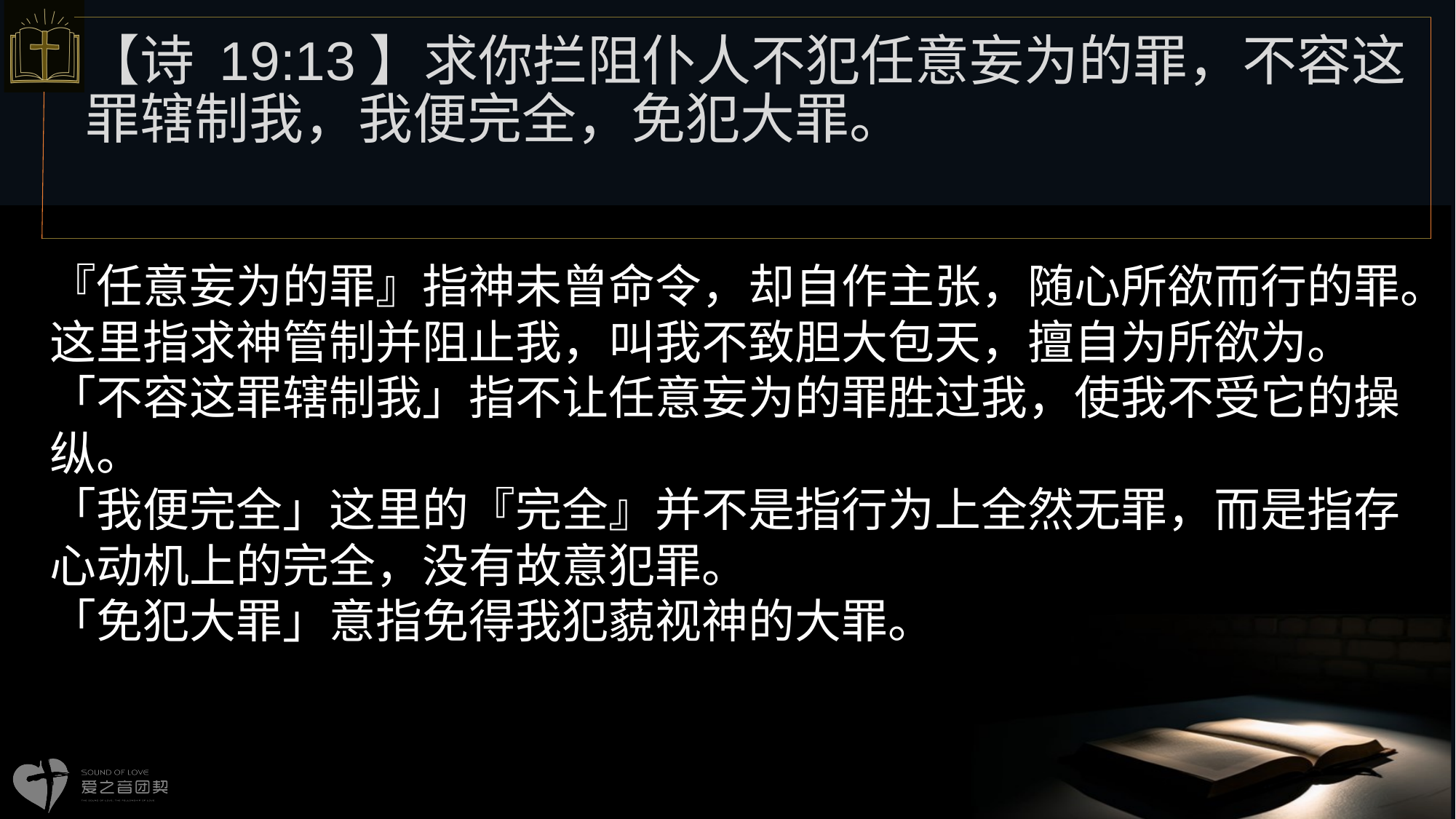

【诗 19:13】求你拦阻仆人不犯任意妄为的罪，不容这罪辖制我，我便完全，免犯大罪。
# 『任意妄为的罪』指神未曾命令，却自作主张，随心所欲而行的罪。这里指求神管制并阻止我，叫我不致胆大包天，擅自为所欲为。 「不容这罪辖制我」指不让任意妄为的罪胜过我，使我不受它的操纵。 「我便完全」这里的『完全』并不是指行为上全然无罪，而是指存心动机上的完全，没有故意犯罪。 「免犯大罪」意指免得我犯藐视神的大罪。